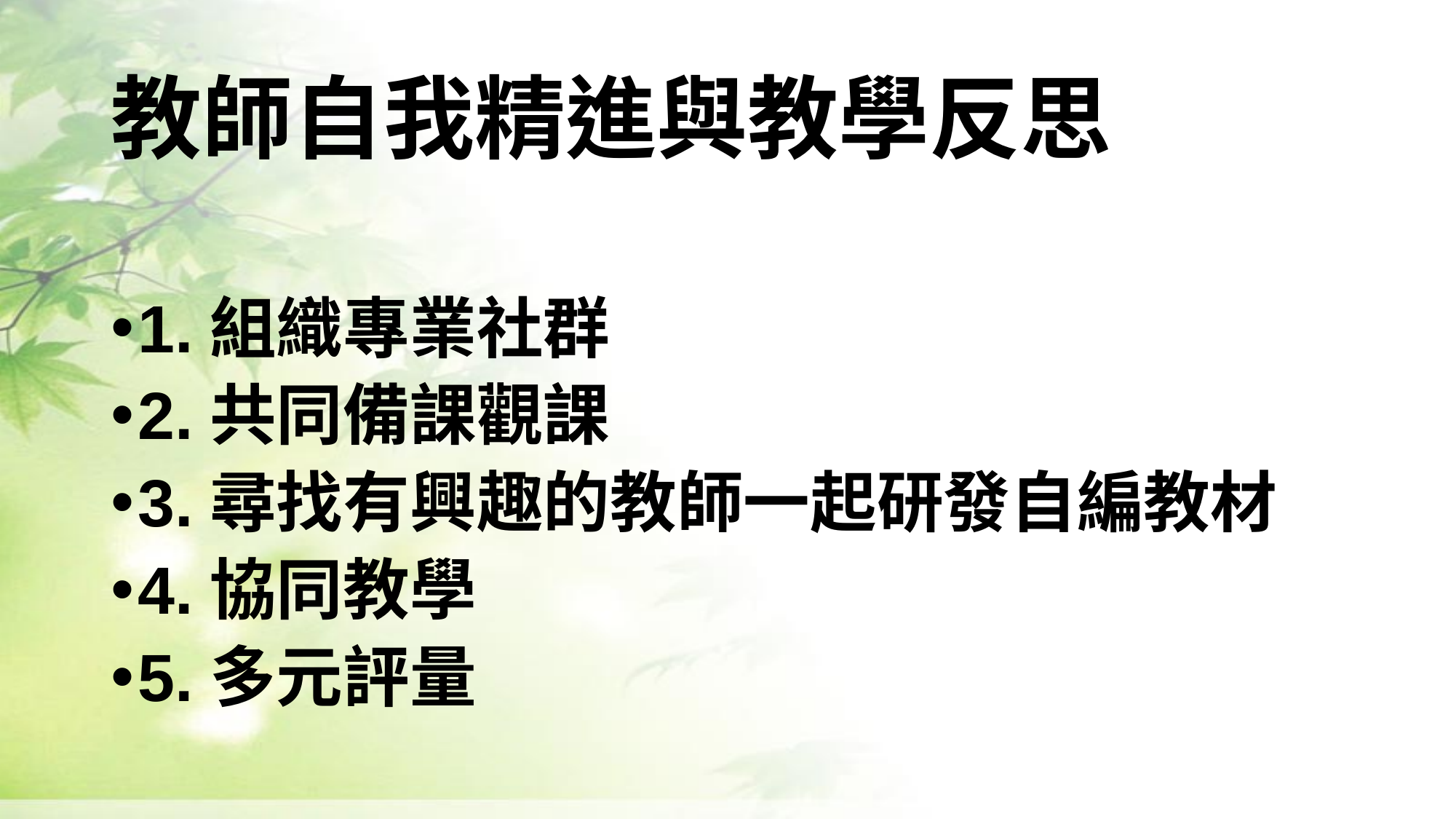

# 教師自我精進與教學反思
1.組織專業社群
2.共同備課觀課
3.尋找有興趣的教師一起研發自編教材
4.協同教學
5.多元評量